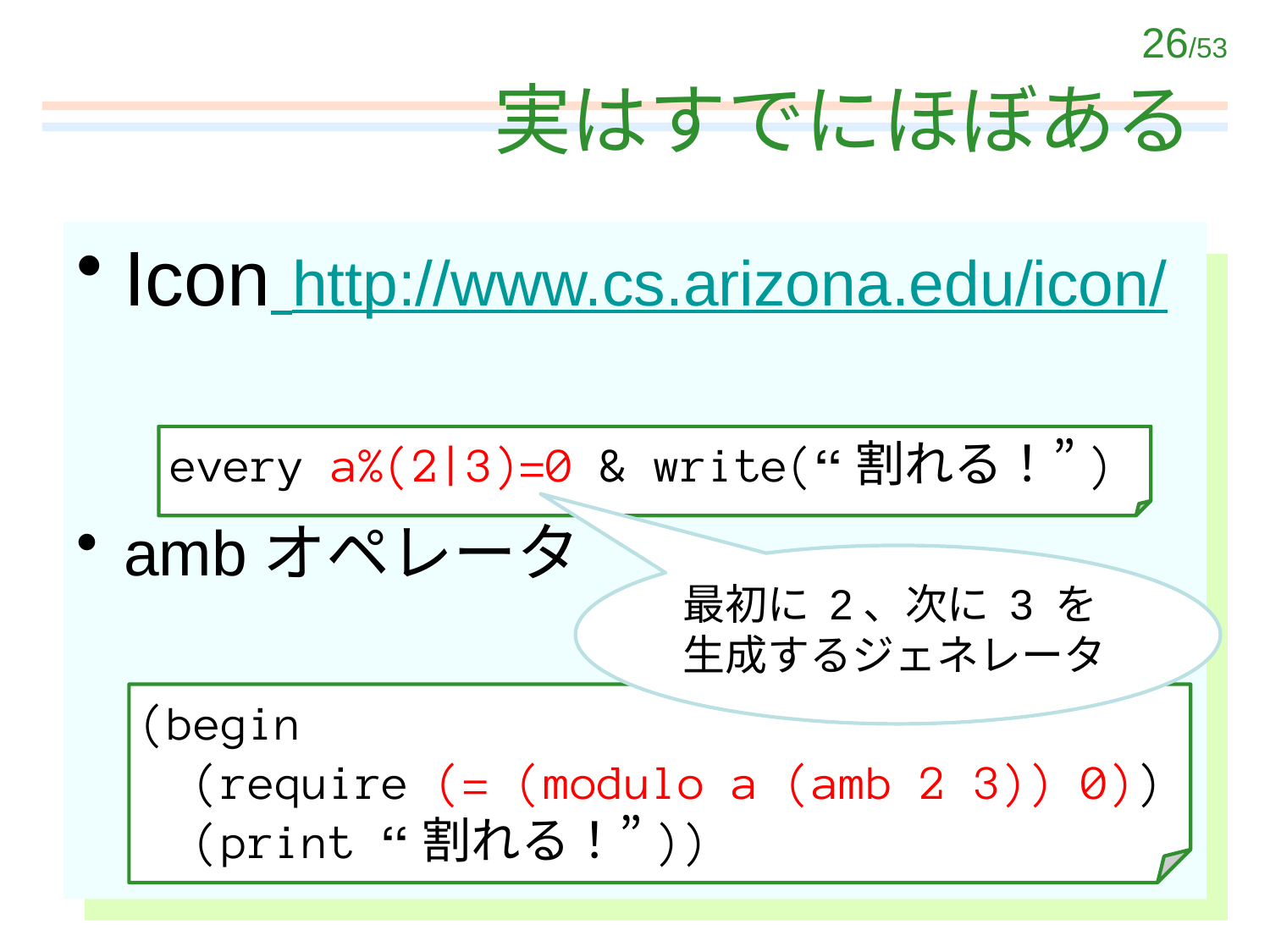

# 実はすでにほぼある
Icon http://www.cs.arizona.edu/icon/

ambオペレータ
every a%(2|3)=0 & write(“割れる！”)
最初に 2、次に 3 を生成するジェネレータ
(begin
  (require (= (modulo a (amb 2 3)) 0))
  (print “割れる！”))